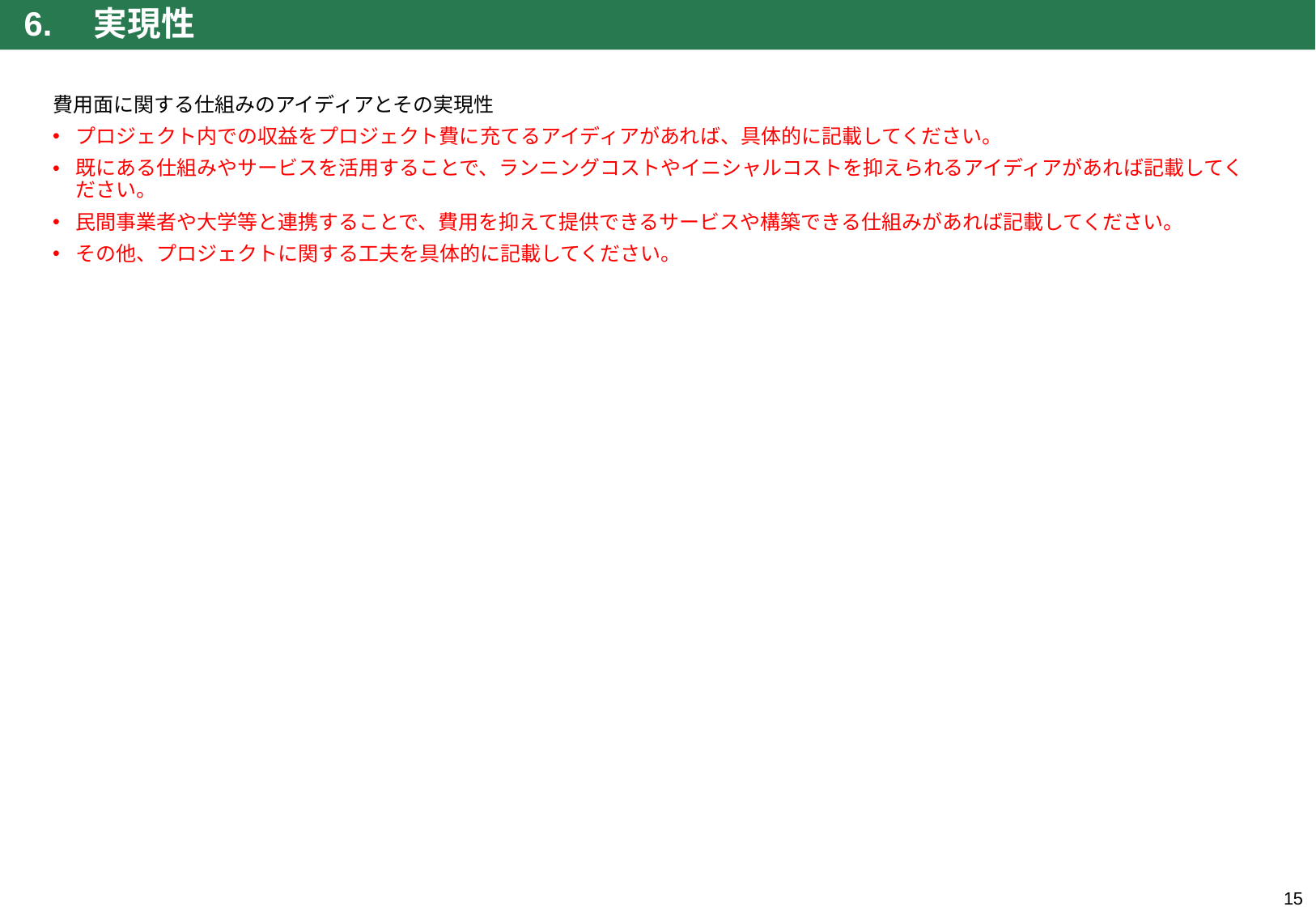

# 6.　実現性
費用面に関する仕組みのアイディアとその実現性
プロジェクト内での収益をプロジェクト費に充てるアイディアがあれば、具体的に記載してください。
既にある仕組みやサービスを活用することで、ランニングコストやイニシャルコストを抑えられるアイディアがあれば記載してください。
民間事業者や大学等と連携することで、費用を抑えて提供できるサービスや構築できる仕組みがあれば記載してください。
その他、プロジェクトに関する工夫を具体的に記載してください。
15